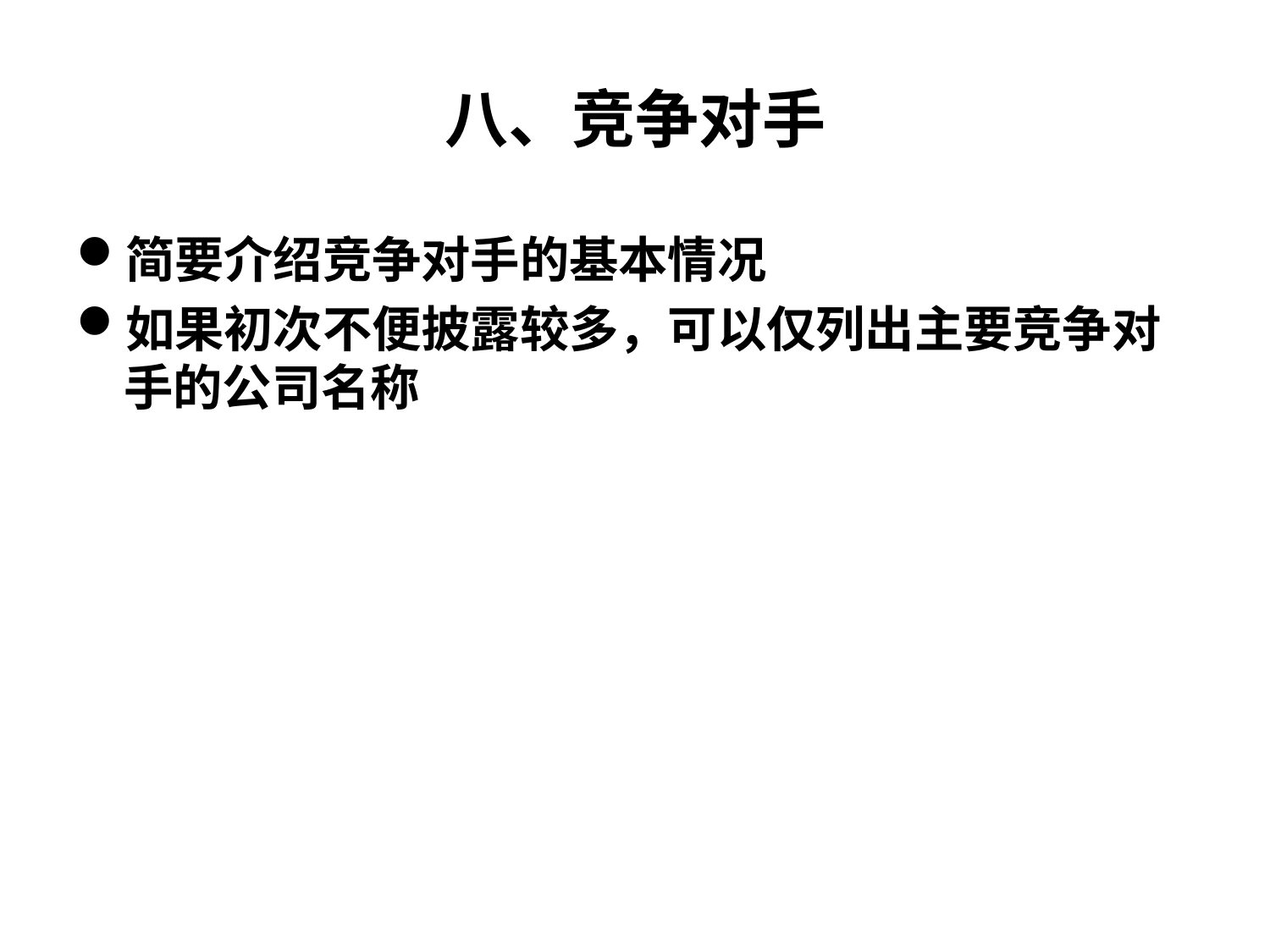

# 八、竞争对手
简要介绍竞争对手的基本情况
如果初次不便披露较多，可以仅列出主要竞争对手的公司名称